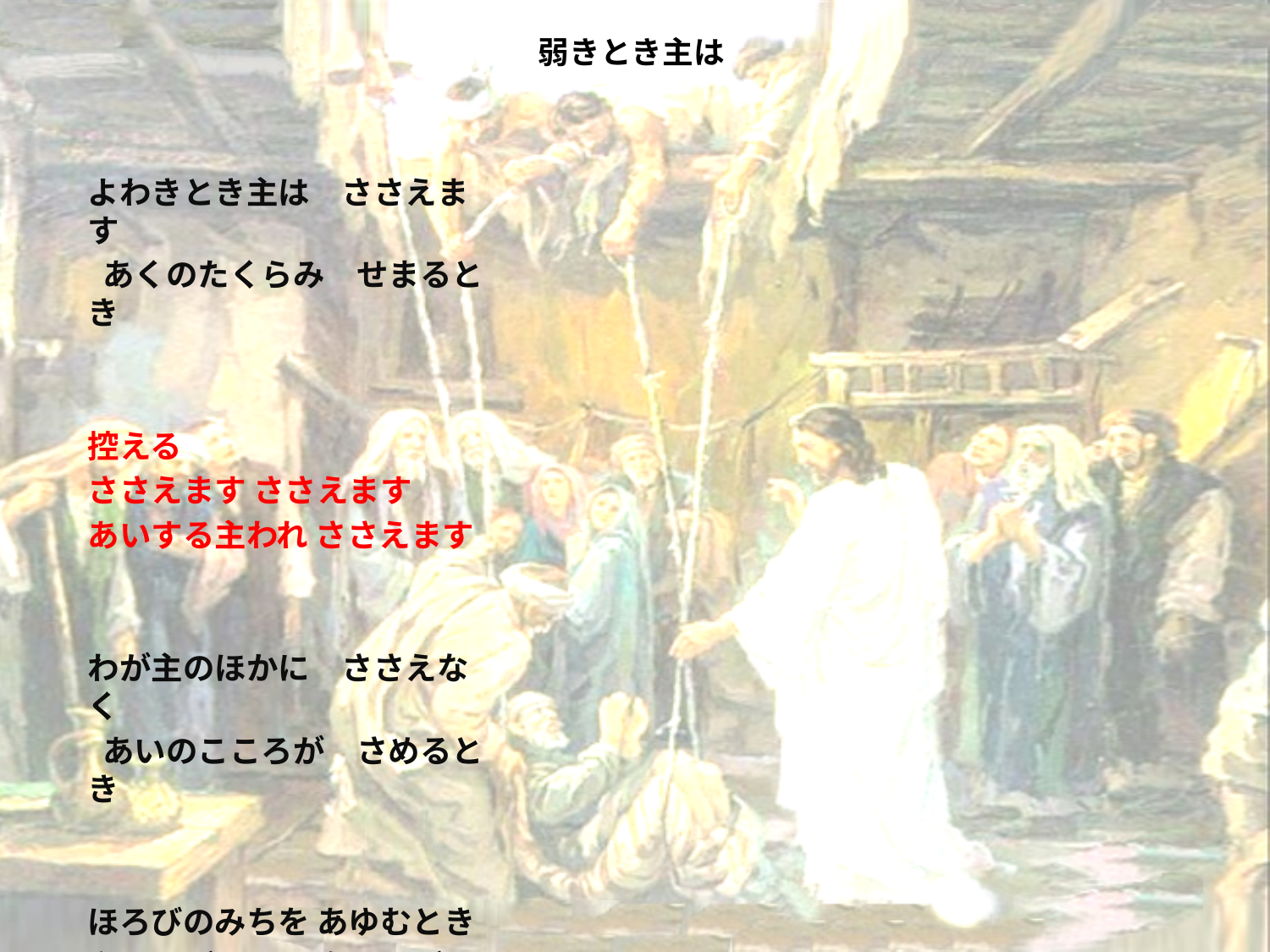

# 弱きとき主は
よわきとき主は　ささえます
 あくのたくらみ　せまるとき

控える
ささえます ささえます
あいする主われ ささえます

わが主のほかに　ささえなく
 あいのこころが　さめるとき

ほろびのみちを あゆむとき
主はあがないの 血をながし